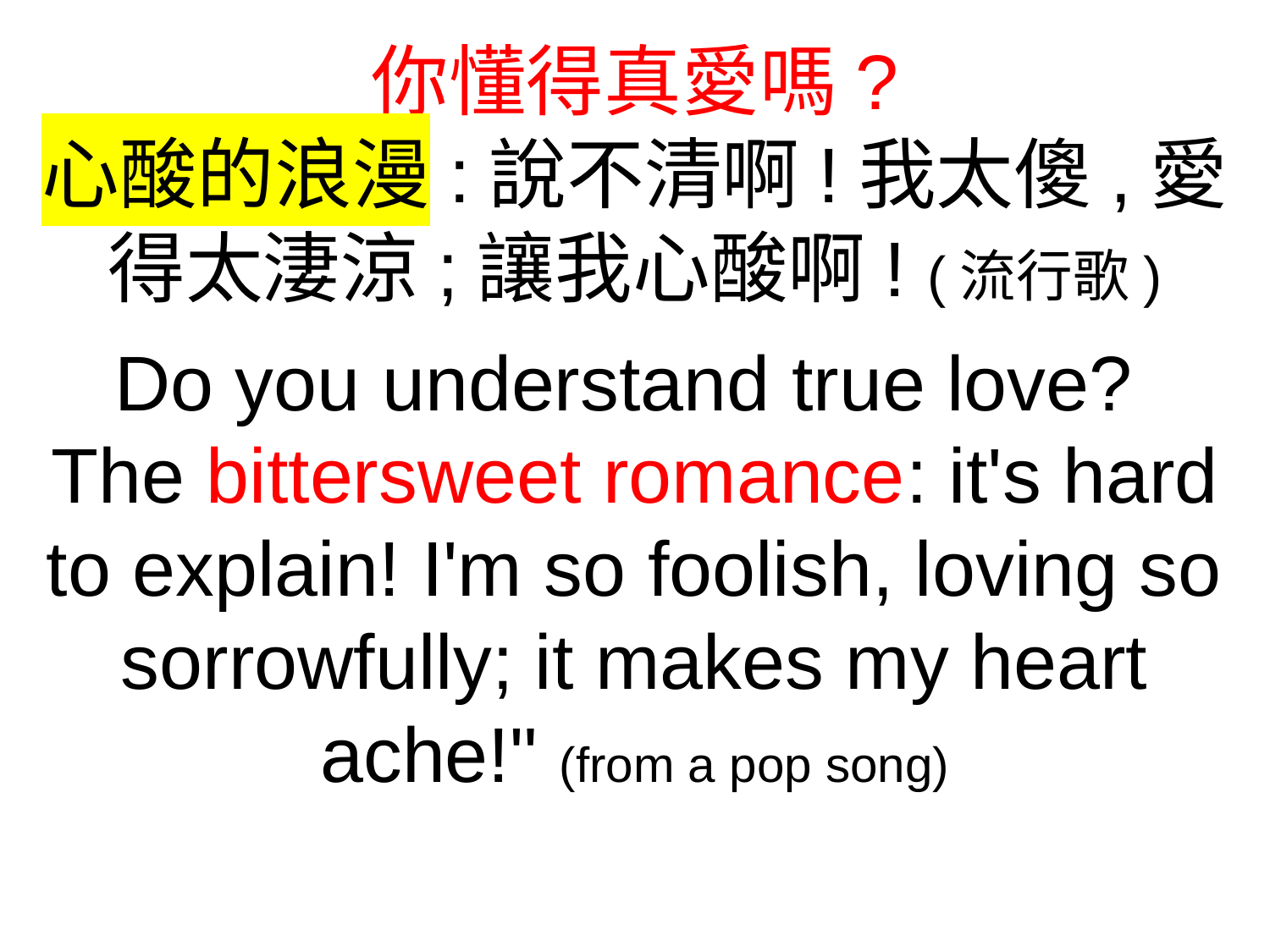

你懂得真愛嗎?
心酸的浪漫:說不清啊!我太傻,愛得太淒涼;讓我心酸啊! (流行歌)
Do you understand true love?
The bittersweet romance: it's hard to explain! I'm so foolish, loving so sorrowfully; it makes my heart ache!" (from a pop song)